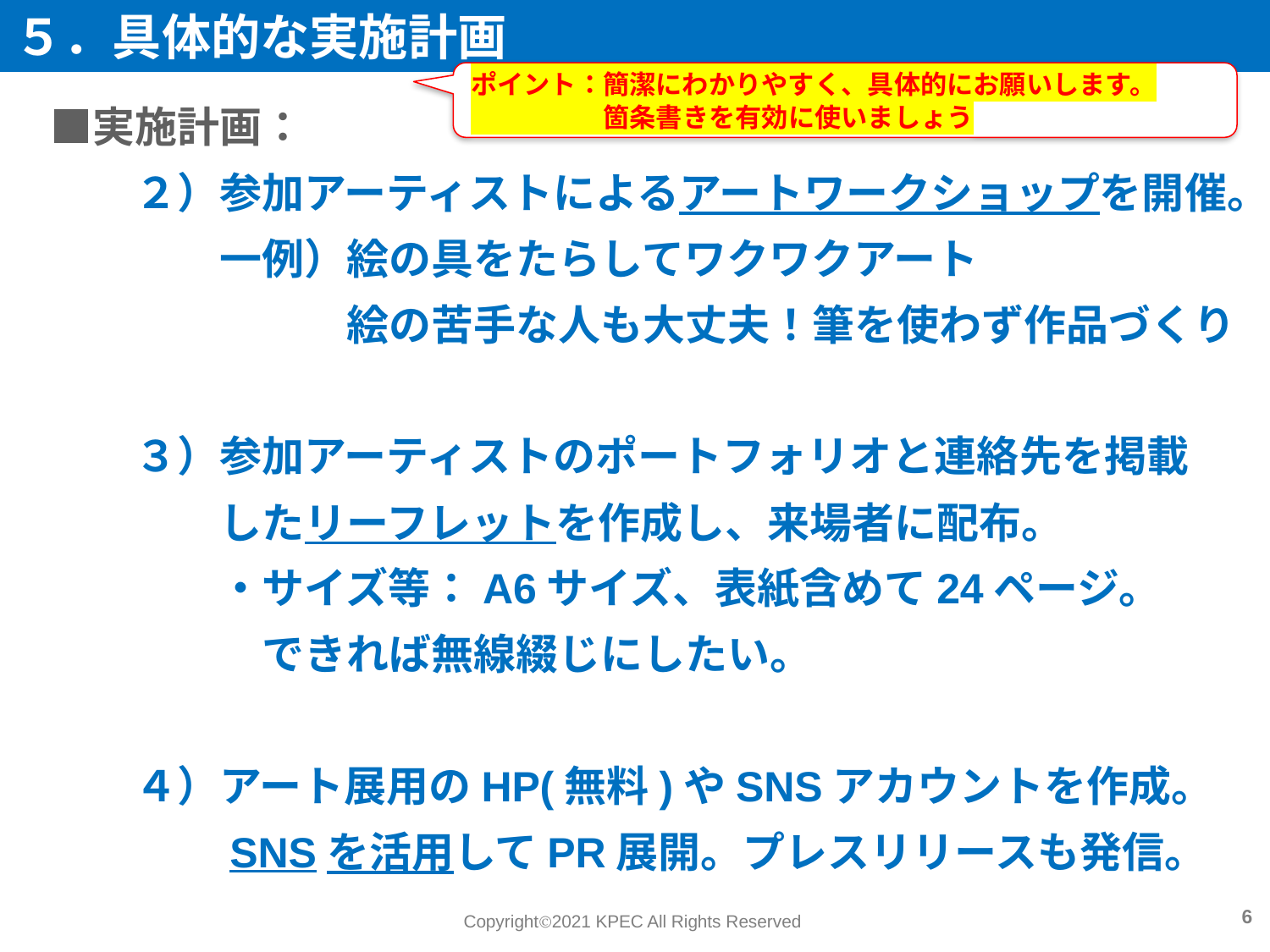

５．具体的な実施計画
ポイント：簡潔にわかりやすく、具体的にお願いします。
　　　　　箇条書きを有効に使いましょう
　■実施計画：
　　　２）参加アーティストによるアートワークショップを開催。
　　　　　一例）絵の具をたらしてワクワクアート
　　　　　　　　絵の苦手な人も大丈夫！筆を使わず作品づくり

　　　３）参加アーティストのポートフォリオと連絡先を掲載
　　　　　したリーフレットを作成し、来場者に配布。
　　　　　・サイズ等：A6サイズ、表紙含めて24ページ。
　　　　　　できれば無線綴じにしたい。

　　　４）アート展用のHP(無料)やSNSアカウントを作成。
　　　　　SNSを活用してPR展開。プレスリリースも発信。